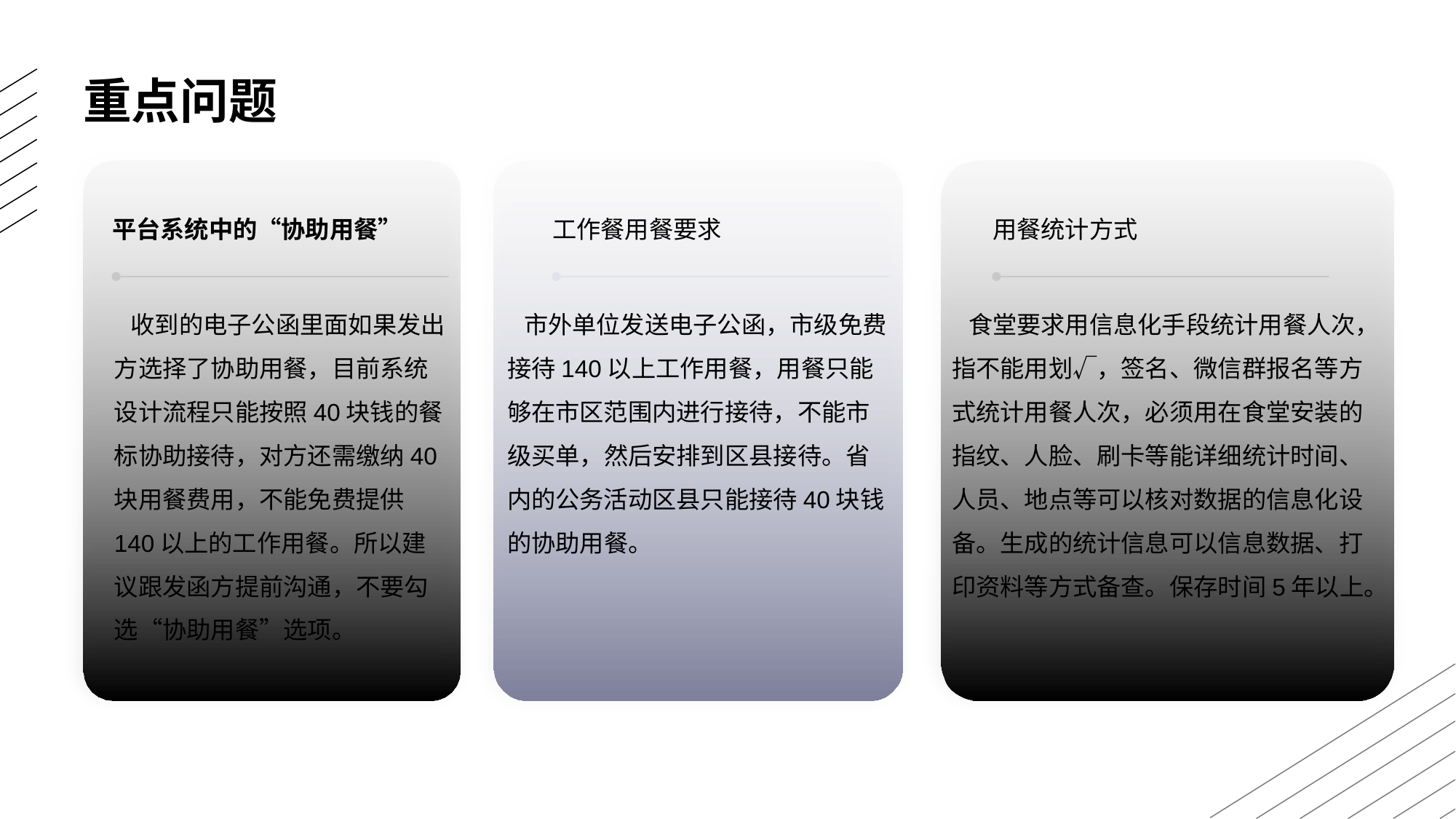

# 重点问题

平台系统中的“协助用餐”
工作餐用餐要求
用餐统计方式
  收到的电子公函里面如果发出方选择了协助用餐，目前系统设计流程只能按照40块钱的餐标协助接待，对方还需缴纳40块用餐费用，不能免费提供140以上的工作用餐。所以建议跟发函方提前沟通，不要勾选“协助用餐”选项。
  市外单位发送电子公函，市级免费接待140以上工作用餐，用餐只能够在市区范围内进行接待，不能市级买单，然后安排到区县接待。省内的公务活动区县只能接待40块钱的协助用餐。
  食堂要求用信息化手段统计用餐人次，指不能用划√，签名、微信群报名等方式统计用餐人次，必须用在食堂安装的指纹、人脸、刷卡等能详细统计时间、人员、地点等可以核对数据的信息化设备。生成的统计信息可以信息数据、打印资料等方式备查。保存时间5年以上。